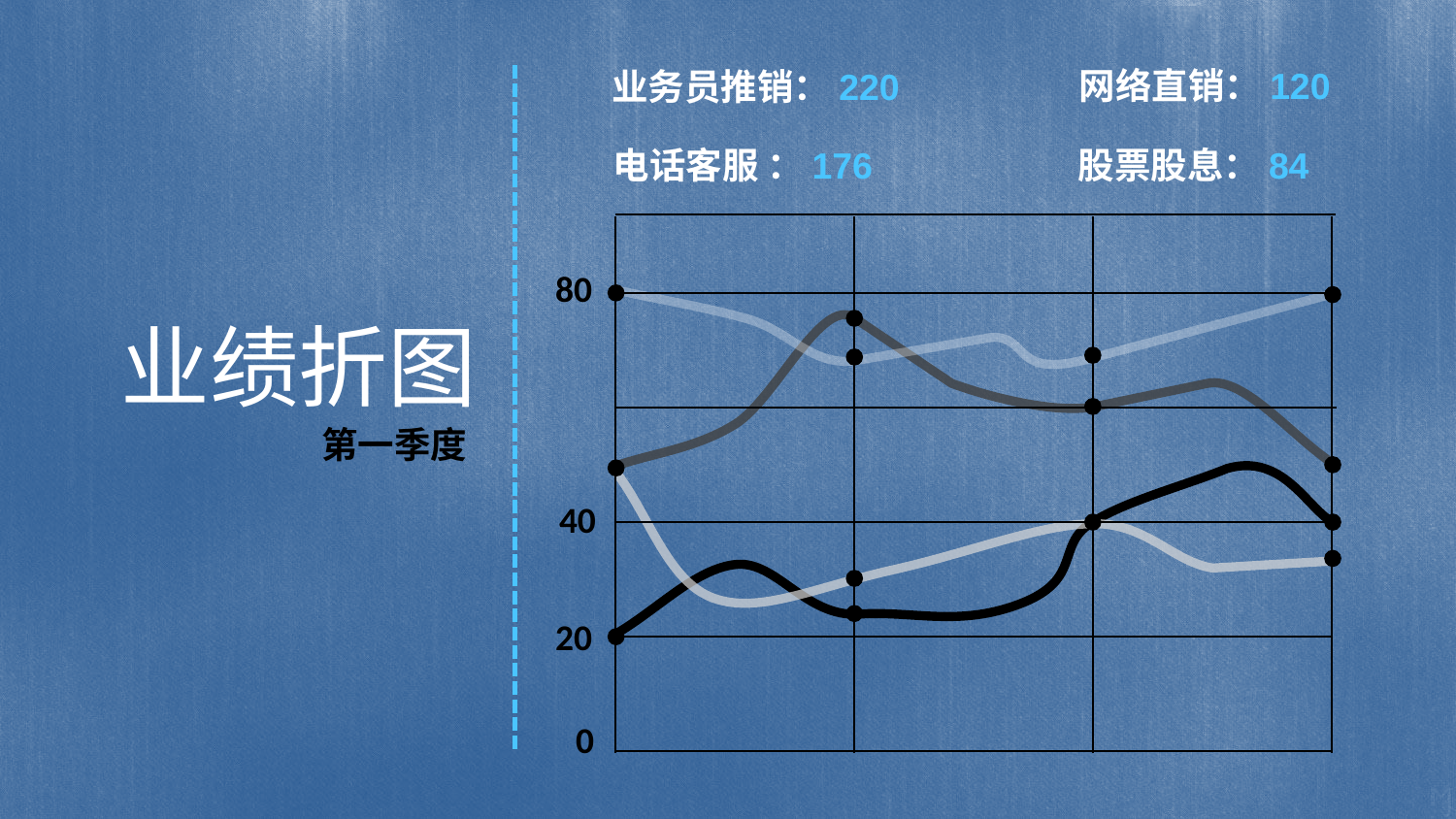

网络直销：120
业务员推销：220
股票股息：84
电话客服 ：176
80

业绩折图

第一季度

40

20

0